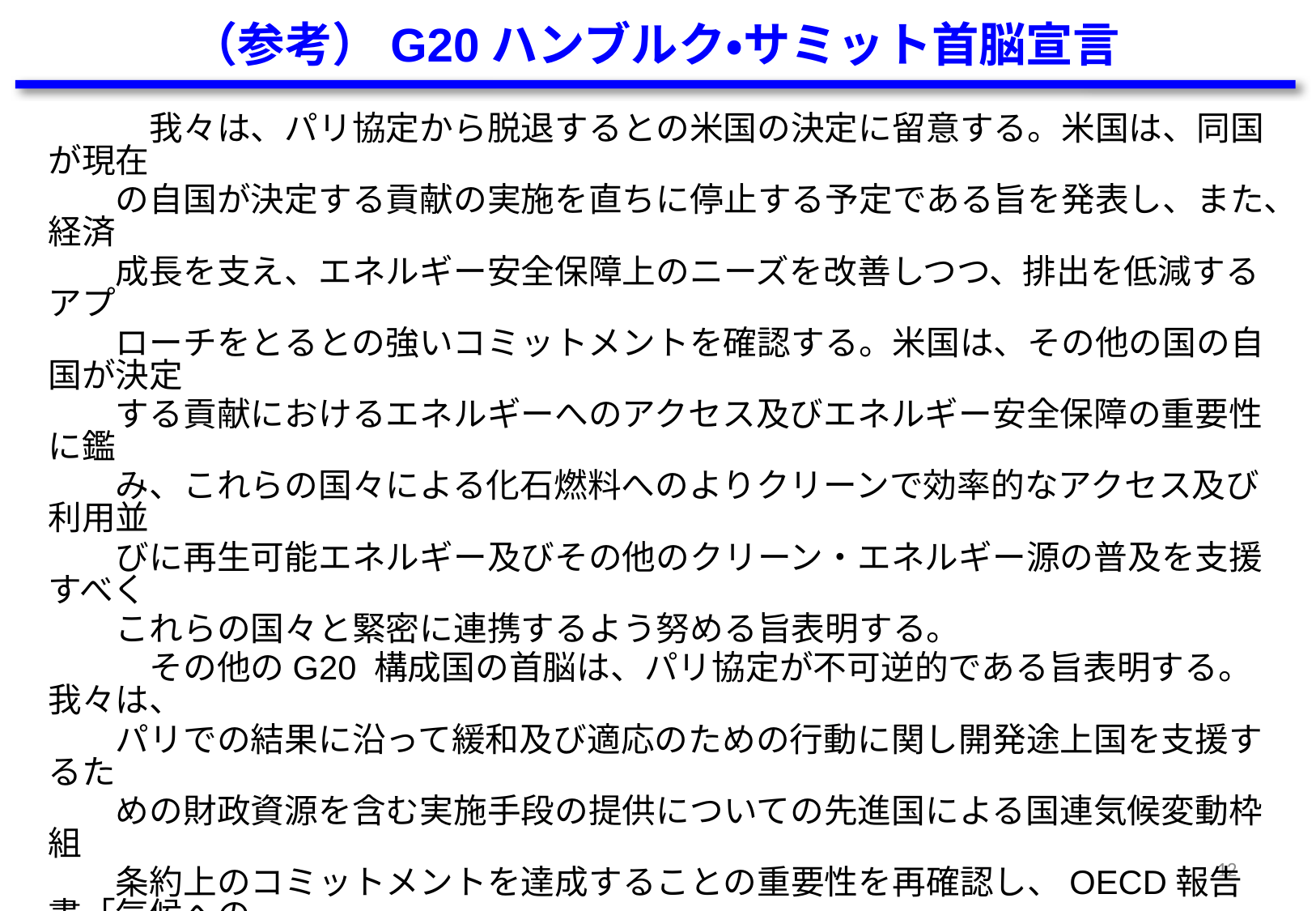

（参考）G20ハンブルク・サミット首脳宣言

　　　我々は、パリ協定から脱退するとの米国の決定に留意する。米国は、同国が現在
　　の自国が決定する貢献の実施を直ちに停止する予定である旨を発表し、また、経済
　　成長を支え、エネルギー安全保障上のニーズを改善しつつ、排出を低減するアプ
　　ローチをとるとの強いコミットメントを確認する。米国は、その他の国の自国が決定
　　する貢献におけるエネルギーへのアクセス及びエネルギー安全保障の重要性に鑑
　　み、これらの国々による化石燃料へのよりクリーンで効率的なアクセス及び利用並
　　びに再生可能エネルギー及びその他のクリーン・エネルギー源の普及を支援すべく
　　これらの国々と緊密に連携するよう努める旨表明する。
　　　その他のG20 構成国の首脳は、パリ協定が不可逆的である旨表明する。我々は、
　　パリでの結果に沿って緩和及び適応のための行動に関し開発途上国を支援するた
　　めの財政資源を含む実施手段の提供についての先進国による国連気候変動枠組
　　条約上のコミットメントを達成することの重要性を再確認し、OECD報告書「気候への
　　投資、成長への投資」に留意する。我々は、パリ協定に対する我々の強いコミットメ
　　ントを再確認し、各国の異なる状況に照らした共通に有しているが差異のある責任
　　及び各国の能力の原則を踏まえ同協定の完全な実施に向けて迅速に進み、この目
　　標のため、別添に示されているG20 ハンブルク成長のための気候及びエネルギー
　　行動計画に合意する。
12